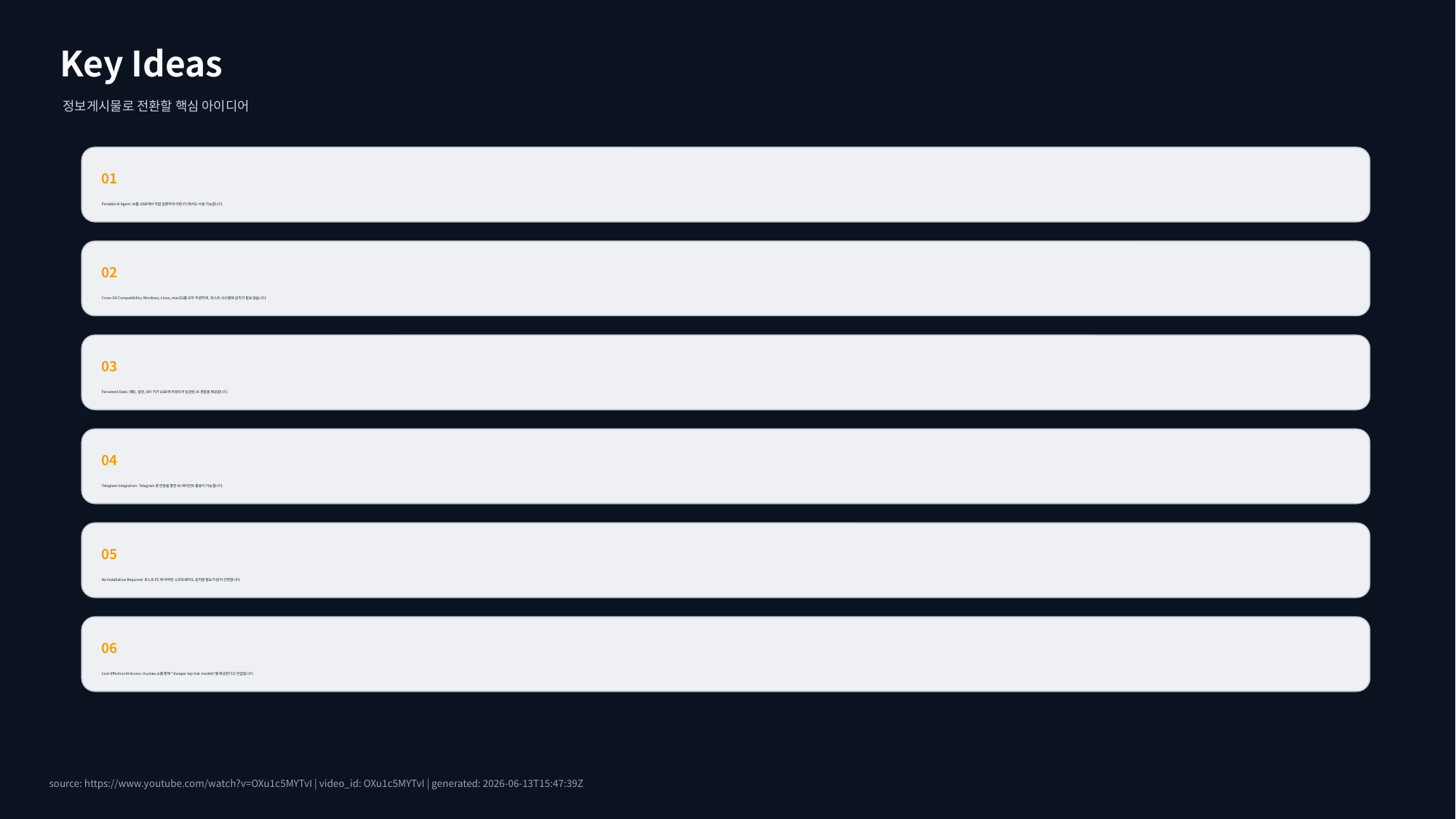

Key Ideas
정보게시물로 전환할 핵심 아이디어

01
Portable AI Agent: AI를 USB에서 직접 실행하여 어떤 PC에서도 사용 가능합니다.

02
Cross-OS Compatibility: Windows, Linux, macOS를 모두 지원하며, 호스트 시스템에 설치가 필요 없습니다.

03
Persistent Data: 채팅, 설정, API 키가 USB에 저장되어 일관된 AI 경험을 제공합니다.

04
Telegram Integration: Telegram 봇 연동을 통한 AI 에이전트 활용이 가능합니다.

05
No Installation Required: 호스트 PC에 어떠한 소프트웨어도 설치할 필요가 없어 간편합니다.

06
Cost-Effective AI Access: myclaw.ai를 통해 "cheaper top-tier models"를 제공한다고 언급됩니다.
source: https://www.youtube.com/watch?v=OXu1c5MYTvI | video_id: OXu1c5MYTvI | generated: 2026-06-13T15:47:39Z